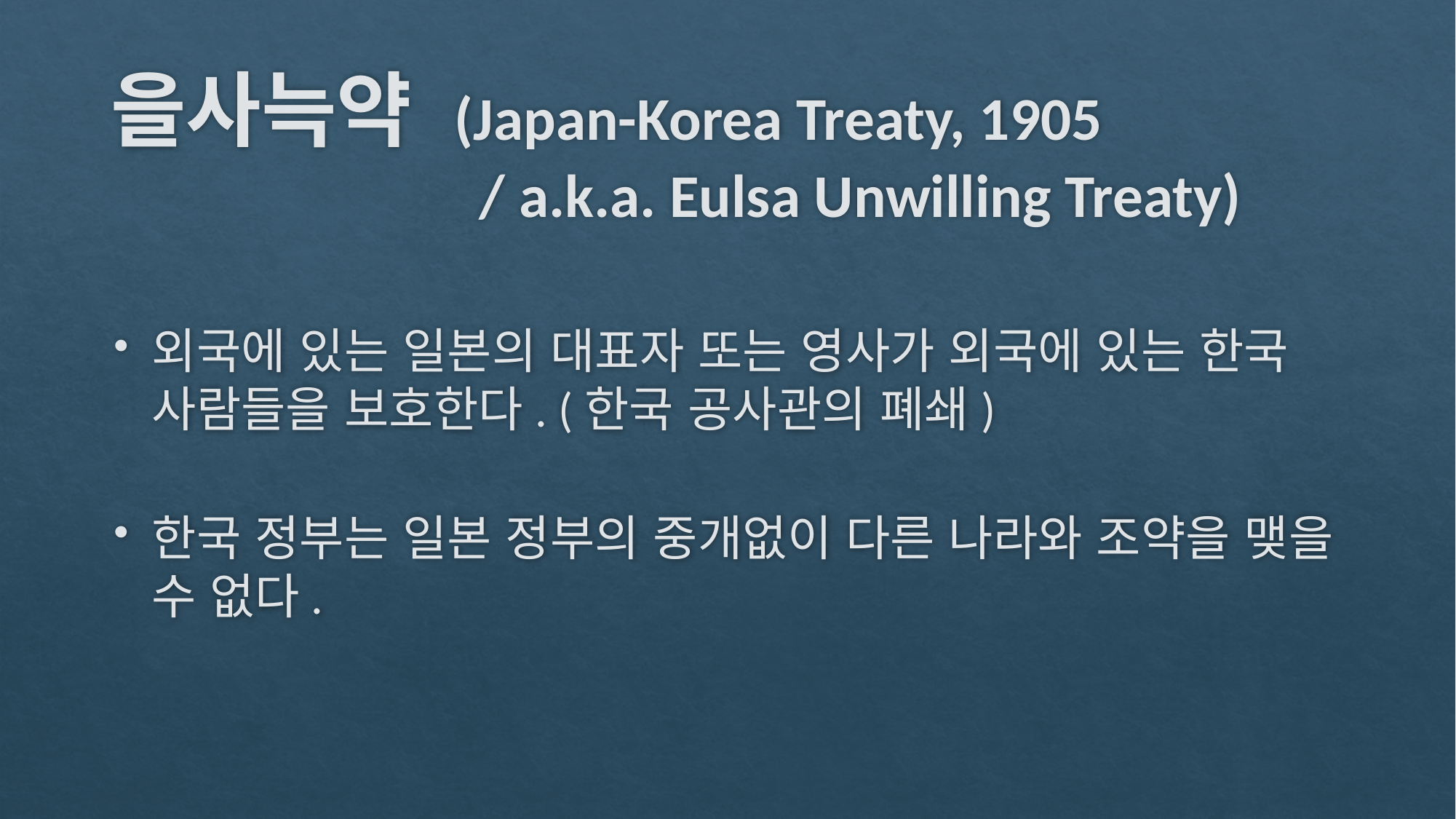

# 을사늑약 (Japan-Korea Treaty, 1905 / a.k.a. Eulsa Unwilling Treaty)
외국에 있는 일본의 대표자 또는 영사가 외국에 있는 한국 사람들을 보호한다. (한국 공사관의 폐쇄)

한국 정부는 일본 정부의 중개없이 다른 나라와 조약을 맺을 수 없다.